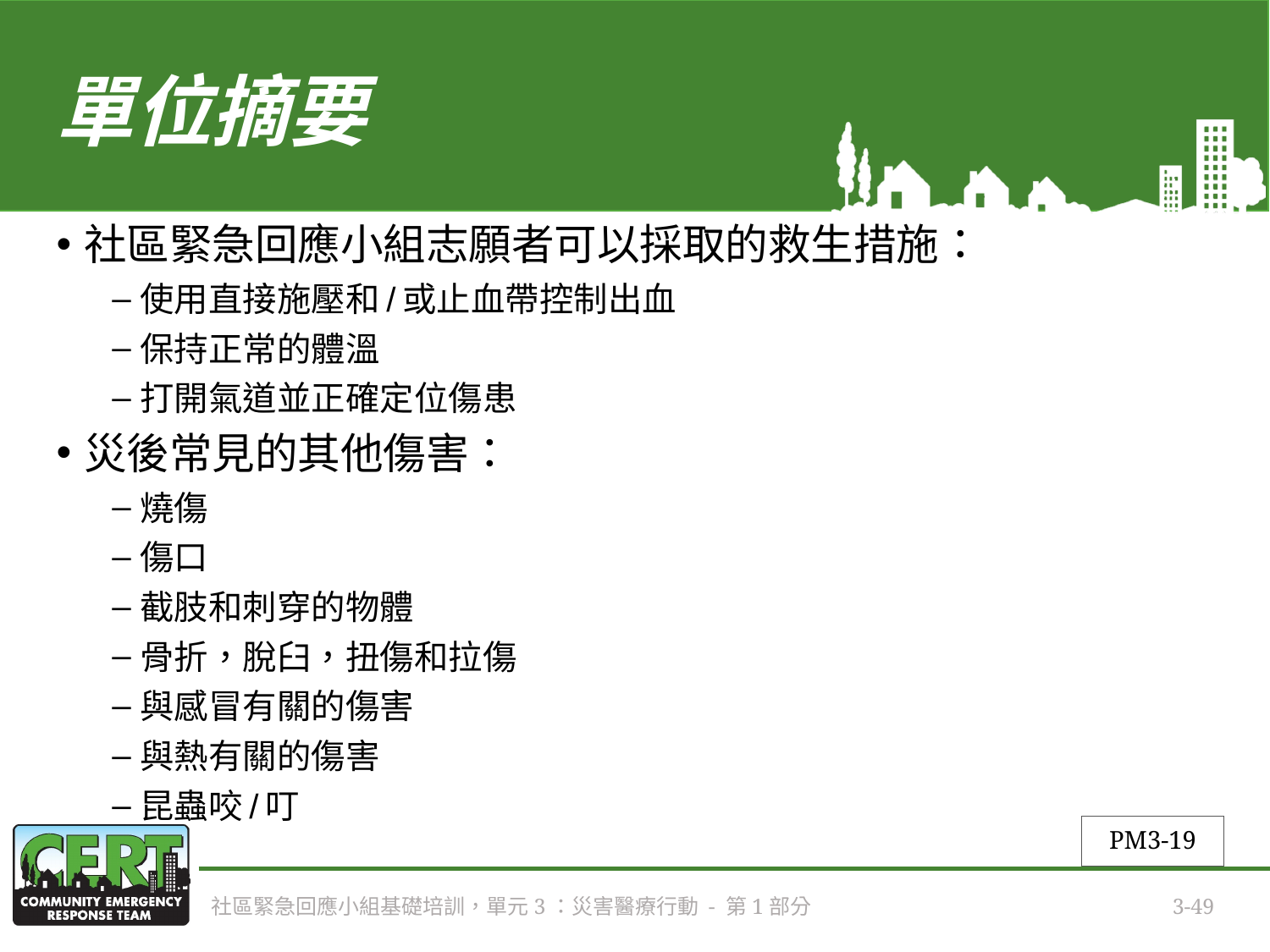

# 單位摘要
社區緊急回應小組志願者可以採取的救生措施：
使用直接施壓和/或止血帶控制出血
保持正常的體溫
打開氣道並正確定位傷患
災後常見的其他傷害：
燒傷
傷口
截肢和刺穿的物體
骨折，脫臼，扭傷和拉傷
與感冒有關的傷害
與熱有關的傷害
昆蟲咬/叮

PM3-19
社區緊急回應小組基礎培訓，單元3：災害醫療行動 - 第1部分
3-49